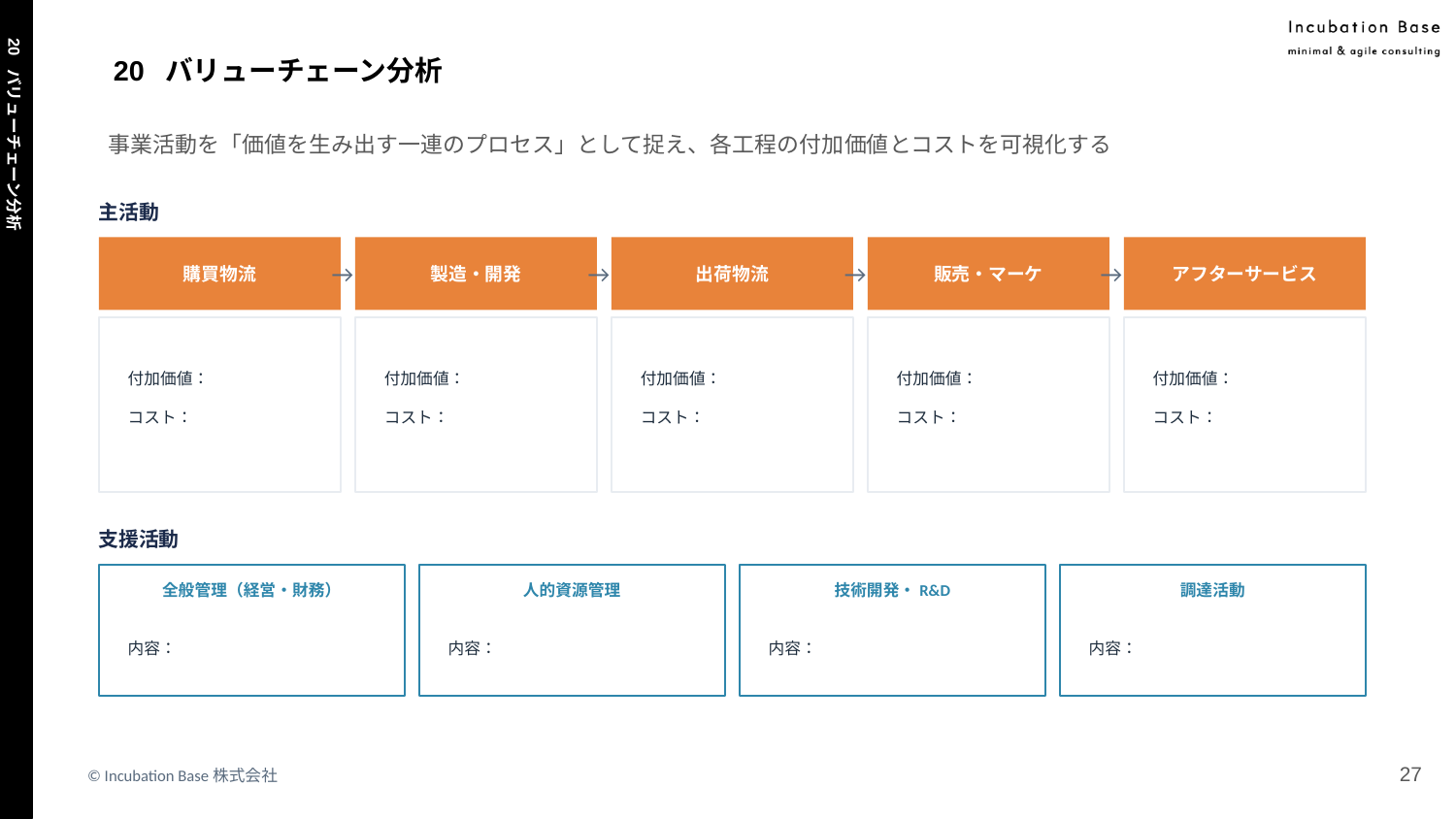

# 20  バリューチェーン分析
事業活動を「価値を生み出す一連のプロセス」として捉え、各工程の付加価値とコストを可視化する
主活動

購買物流
→

製造・開発
→

出荷物流
→

販売・マーケ
→

アフターサービス

付加価値：

コスト：
付加価値：

コスト：
付加価値：

コスト：
付加価値：

コスト：
付加価値：

コスト：
20  バリューチェーン分析
支援活動

全般管理（経営・財務）

人的資源管理

技術開発・R&D

調達活動
内容：
内容：
内容：
内容：
27
© Incubation Base株式会社